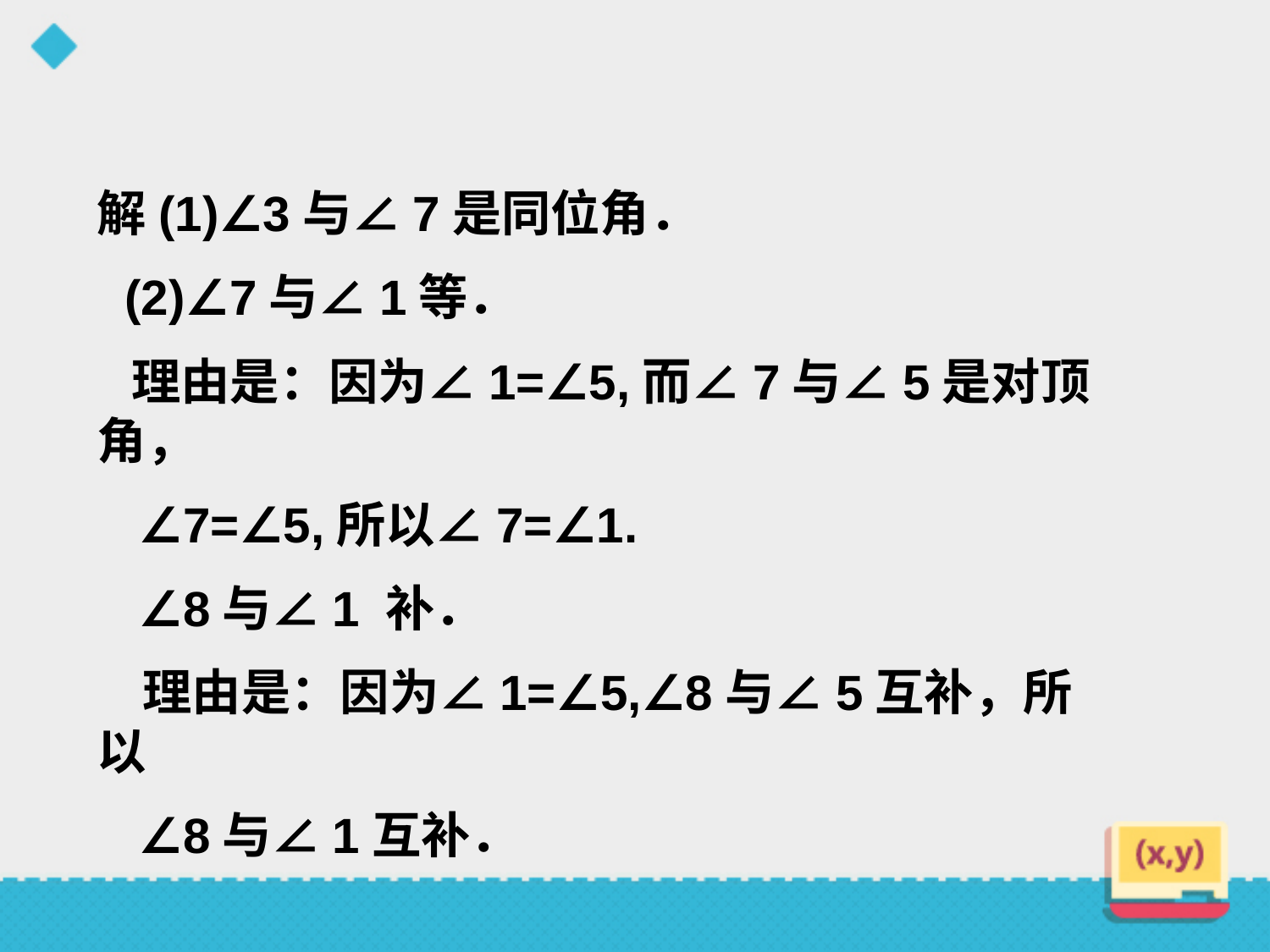

解(1)∠3与∠7是同位角．
  (2)∠7与∠1等．
  理由是：因为∠1=∠5,而∠7与∠5是对顶角，
   ∠7=∠5,所以∠7=∠1.
   ∠8与∠1 补．
   理由是：因为∠1=∠5,∠8与∠5互补，所以
   ∠8与∠1互补．